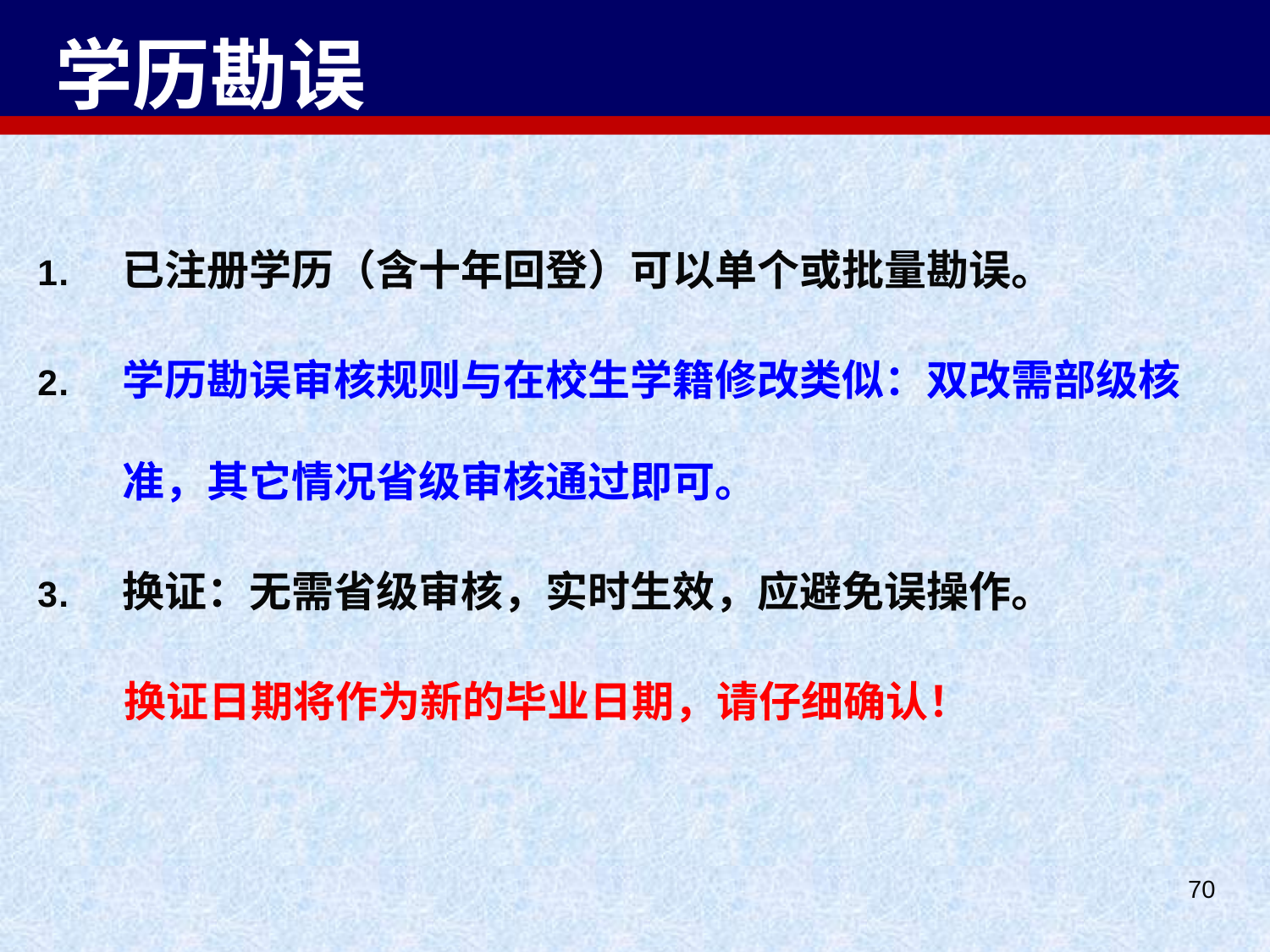

# 学历勘误
已注册学历（含十年回登）可以单个或批量勘误。
学历勘误审核规则与在校生学籍修改类似：双改需部级核准，其它情况省级审核通过即可。
换证：无需省级审核，实时生效，应避免误操作。
        换证日期将作为新的毕业日期，请仔细确认！
70